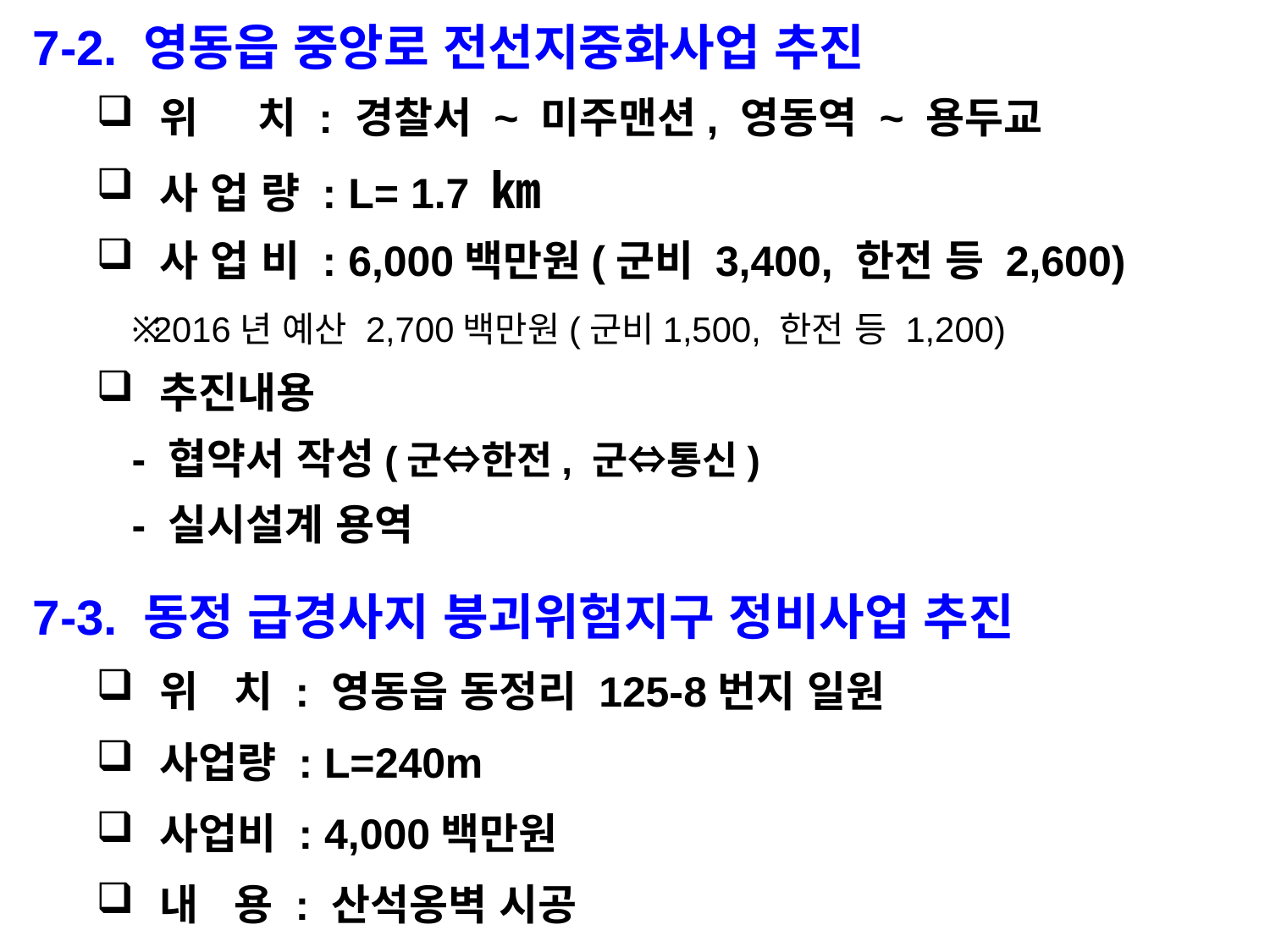

7-2. 영동읍 중앙로 전선지중화사업 추진
위     치 : 경찰서 ~ 미주맨션, 영동역 ~ 용두교
사 업 량 : L= 1.7 ㎞
사 업 비 : 6,000백만원(군비 3,400, 한전 등 2,600)
   ※2016년 예산 2,700백만원(군비1,500, 한전 등 1,200)
추진내용
   - 협약서 작성(군⇔한전, 군⇔통신)
   - 실시설계 용역

7-3. 동정 급경사지 붕괴위험지구 정비사업 추진
위   치 : 영동읍 동정리 125-8번지 일원
사업량 : L=240m
사업비 : 4,000백만원
내   용 : 산석옹벽 시공